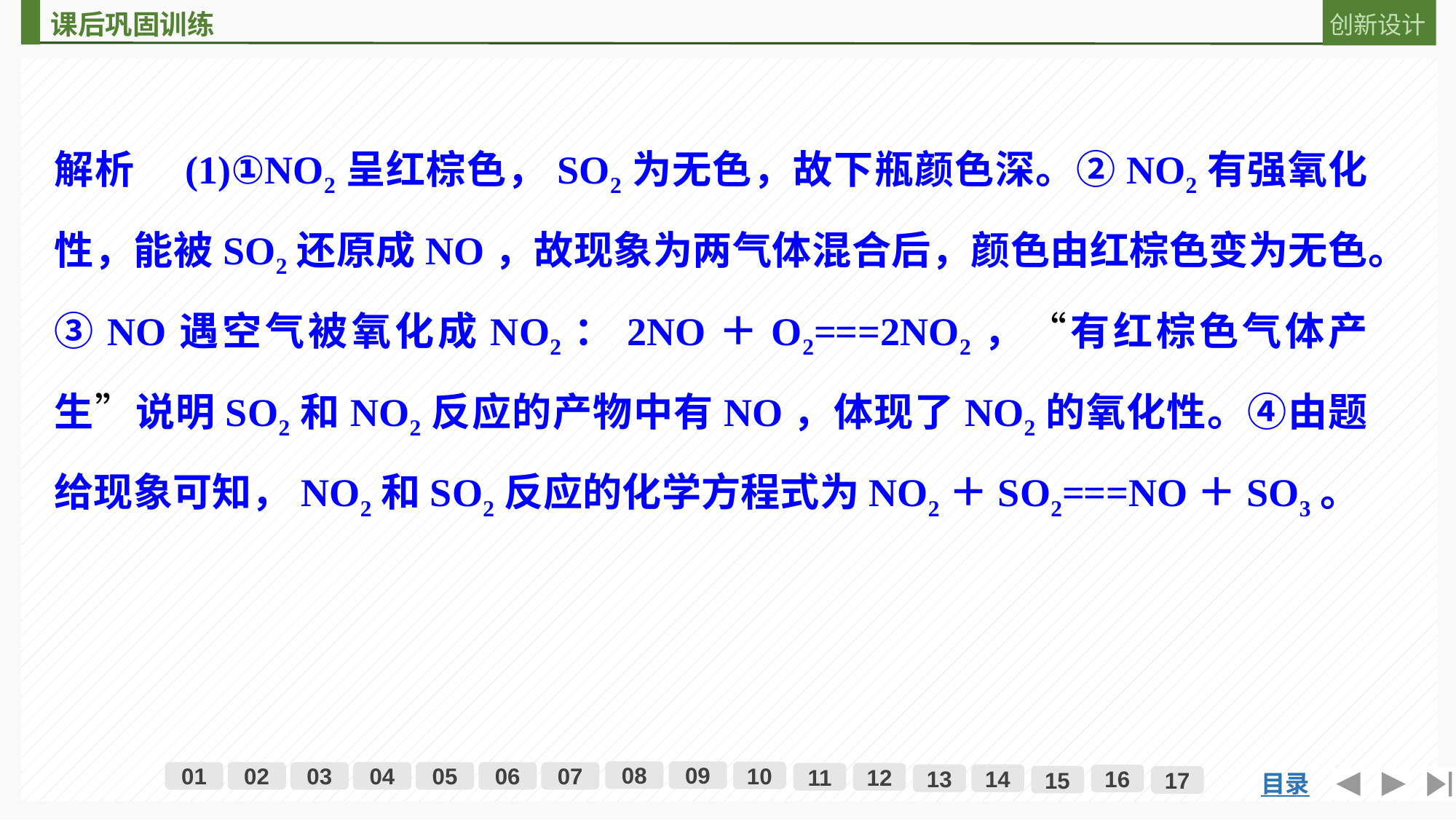

解析　(1)①NO2呈红棕色，SO2为无色，故下瓶颜色深。②NO2有强氧化性，能被SO2还原成NO，故现象为两气体混合后，颜色由红棕色变为无色。③NO遇空气被氧化成NO2：2NO＋O2===2NO2，“有红棕色气体产生”说明SO2和NO2反应的产物中有NO，体现了NO2的氧化性。④由题给现象可知，NO2和SO2反应的化学方程式为NO2＋SO2===NO＋SO3。